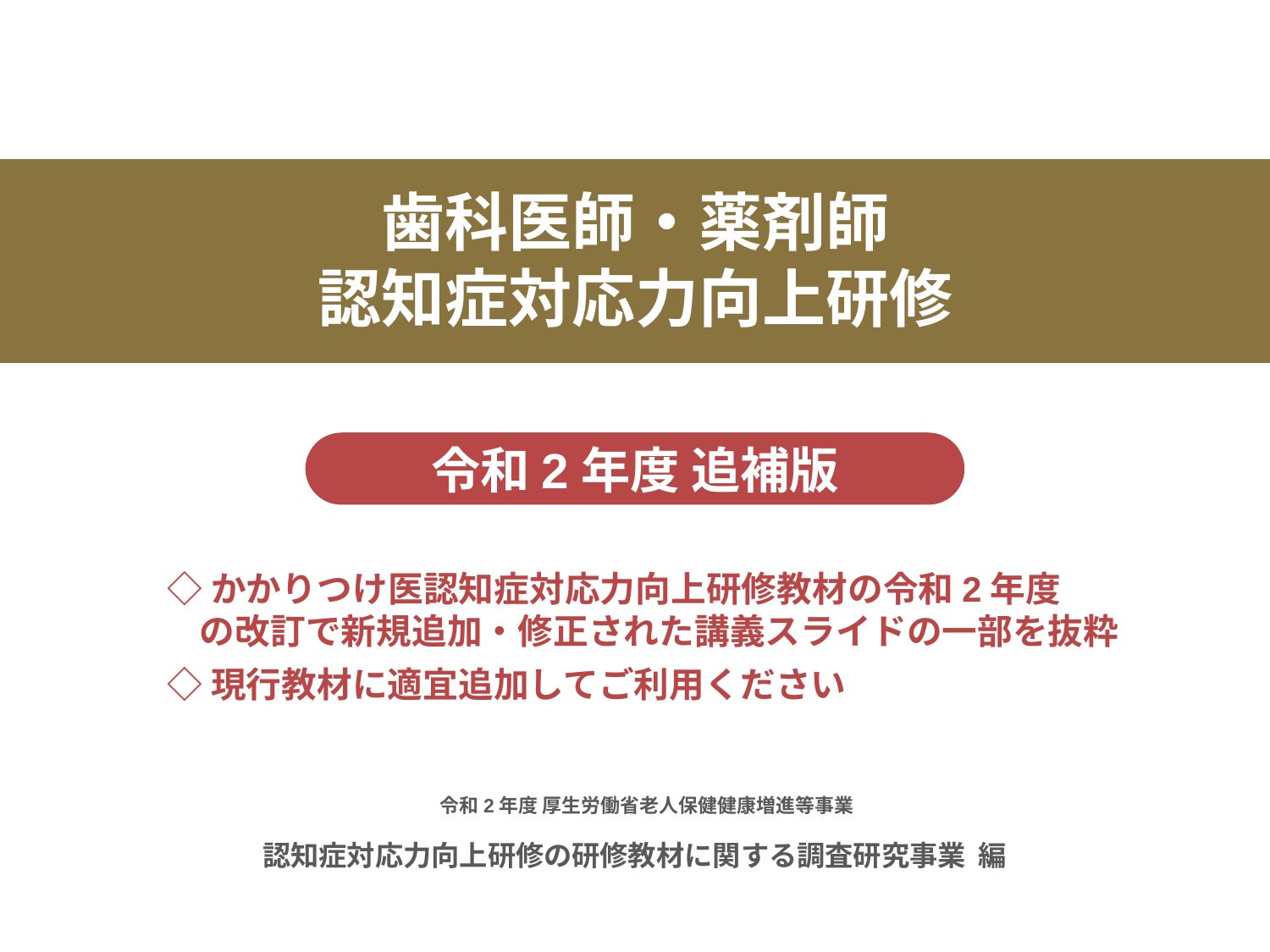

歯科医師・薬剤師
認知症対応力向上研修

令和2年度 追補版
◇かかりつけ医認知症対応力向上研修教材の令和2年度
   の改訂で新規追加・修正された講義スライドの一部を抜粋
◇現行教材に適宜追加してご利用ください
令和2年度 厚生労働省老人保健健康増進等事業
認知症対応力向上研修の研修教材に関する調査研究事業  編